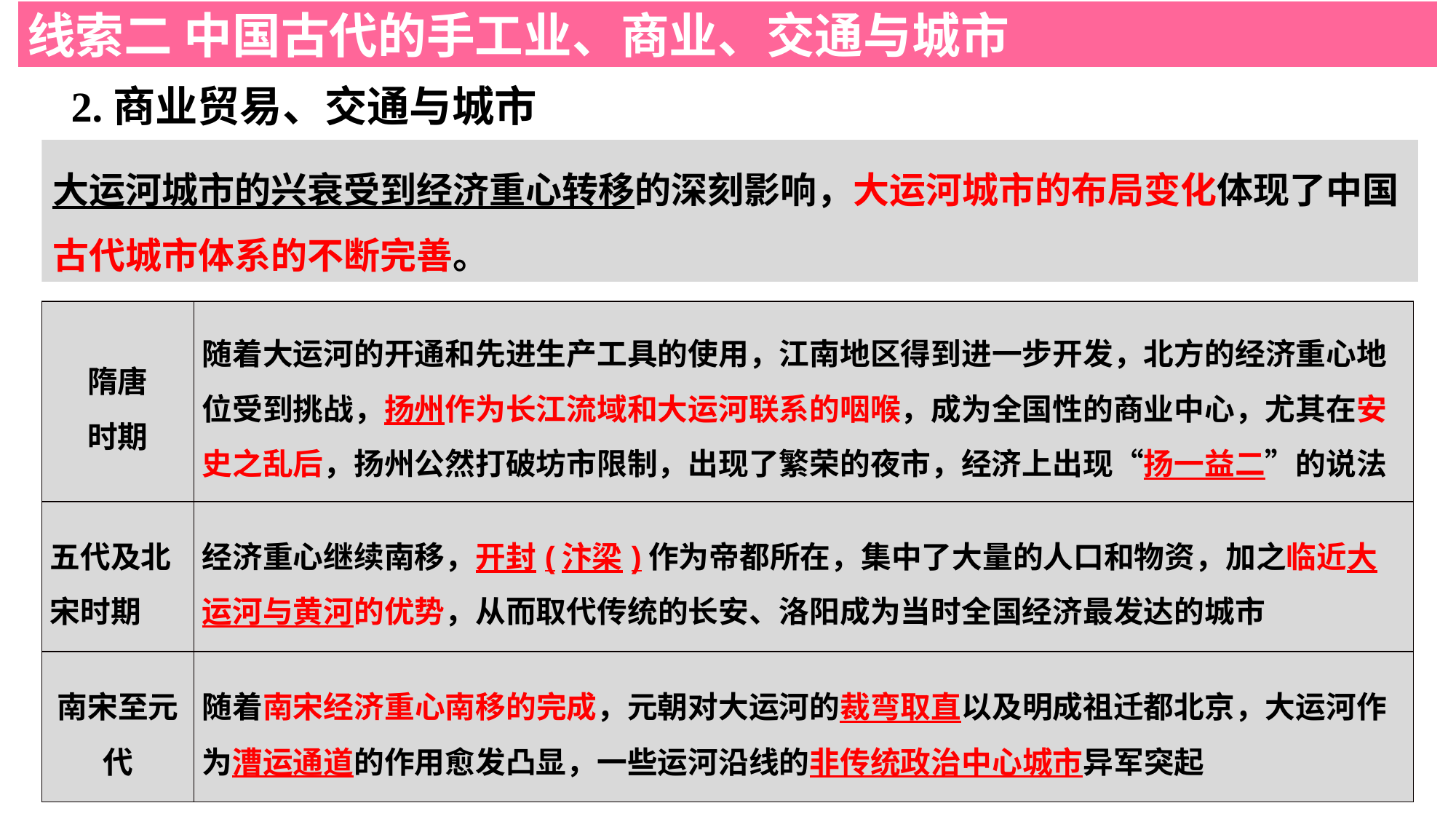

线索二 中国古代的手工业、商业、交通与城市
2.商业贸易、交通与城市
大运河城市的兴衰受到经济重心转移的深刻影响，大运河城市的布局变化体现了中国古代城市体系的不断完善。
| 隋唐 时期 | 随着大运河的开通和先进生产工具的使用，江南地区得到进一步开发，北方的经济重心地位受到挑战，扬州作为长江流域和大运河联系的咽喉，成为全国性的商业中心，尤其在安史之乱后，扬州公然打破坊市限制，出现了繁荣的夜市，经济上出现“扬一益二”的说法 |
| --- | --- |
| 五代及北宋时期 | 经济重心继续南移，开封(汴梁)作为帝都所在，集中了大量的人口和物资，加之临近大运河与黄河的优势，从而取代传统的长安、洛阳成为当时全国经济最发达的城市 |
| 南宋至元代 | 随着南宋经济重心南移的完成，元朝对大运河的裁弯取直以及明成祖迁都北京，大运河作为漕运通道的作用愈发凸显，一些运河沿线的非传统政治中心城市异军突起 |